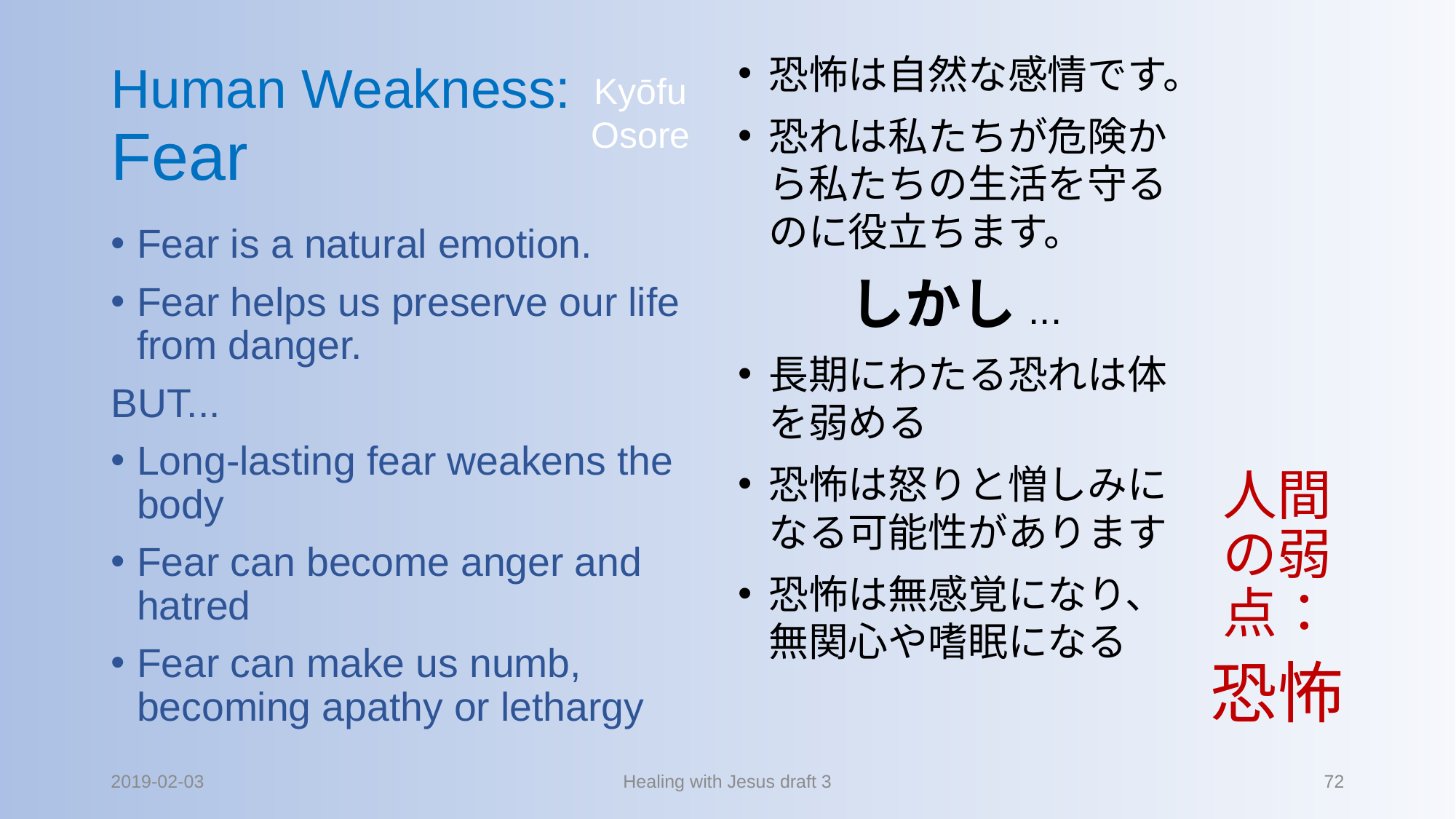

# Human Weakness: Fear
恐怖は自然な感情です。
恐れは私たちが危険から私たちの生活を守るのに役立ちます。
しかし...
長期にわたる恐れは体を弱める
恐怖は怒りと憎しみになる可能性があります
恐怖は無感覚になり、無関心や嗜眠になる
人間の弱点：
恐怖
Kyōfu
Osore
Fear is a natural emotion.
Fear helps us preserve our life from danger.
BUT...
Long-lasting fear weakens the body
Fear can become anger and hatred
Fear can make us numb, becoming apathy or lethargy
2019-02-03
Healing with Jesus draft 3
72